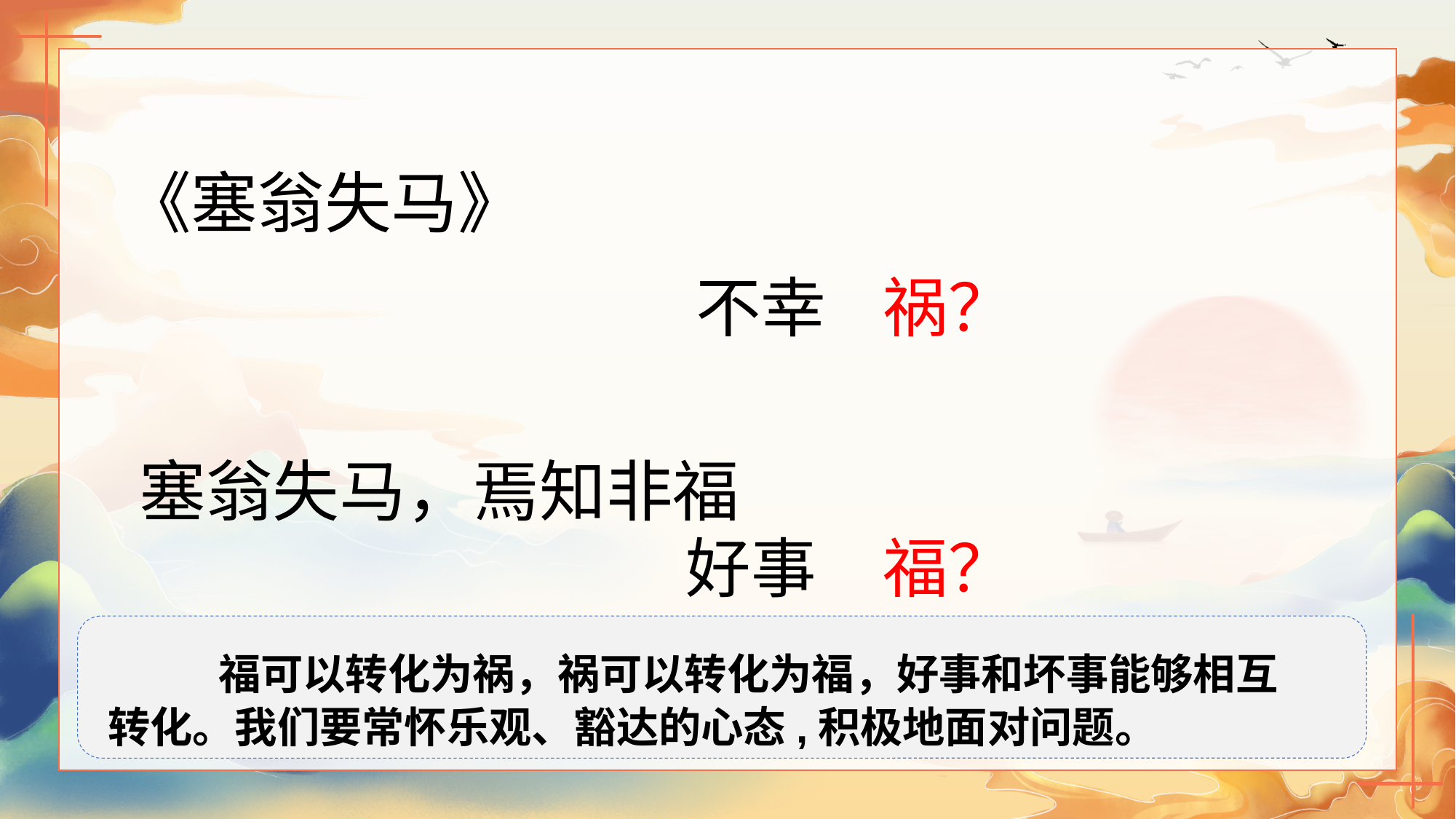

# 《塞翁失马》 塞翁失马，焉知非福
不幸
祸？
好事
福？

        福可以转化为祸，祸可以转化为福，好事和坏事能够相互转化。我们要常怀乐观、豁达的心态,积极地面对问题。